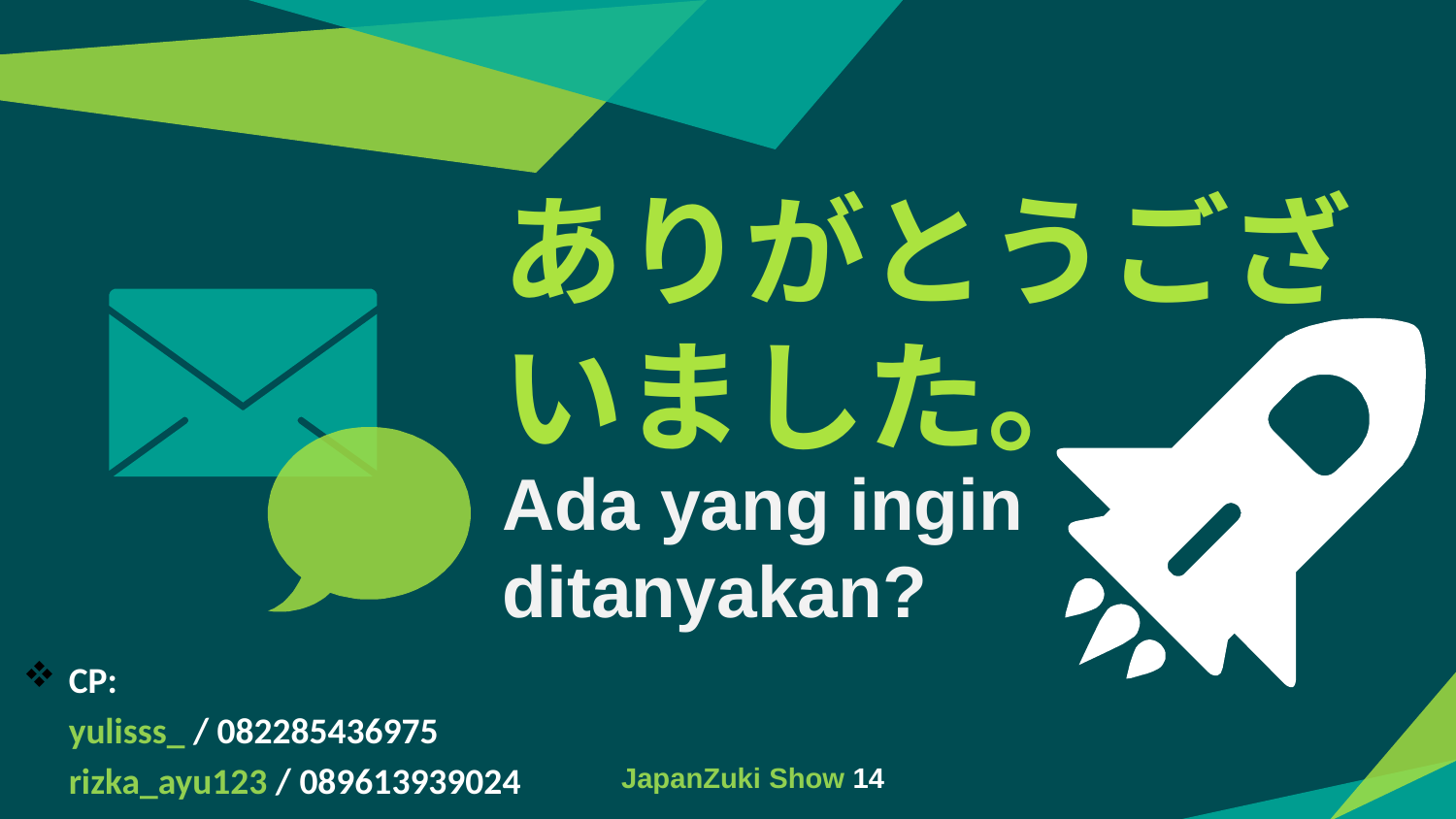

ありがとうございました。

Ada yang ingin ditanyakan?
CP:
yulisss_ / 082285436975
rizka_ayu123 / 089613939024
JapanZuki Show 14